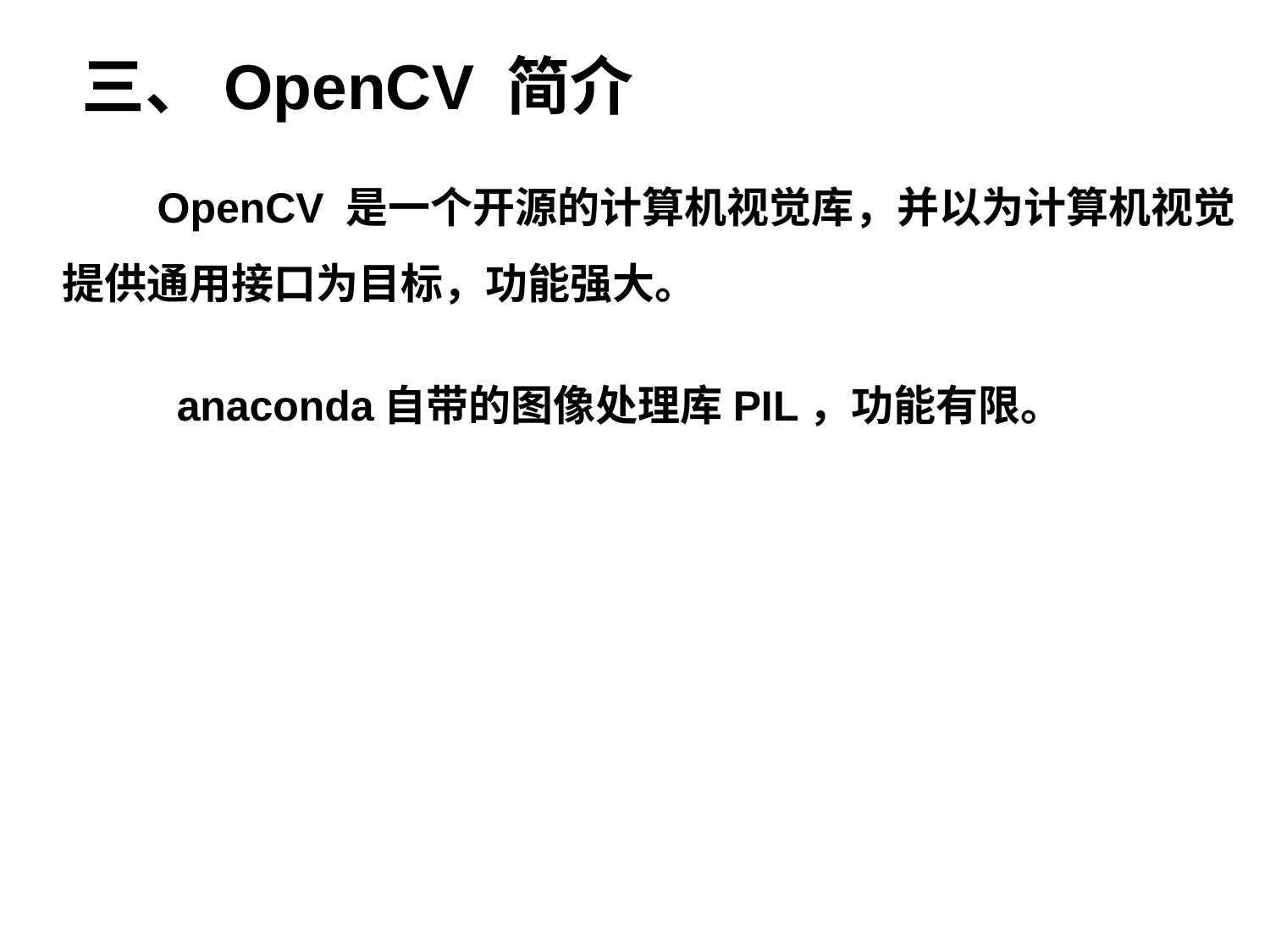

三、OpenCV 简介
        OpenCV 是一个开源的计算机视觉库，并以为计算机视觉提供通用接口为目标，功能强大。
        anaconda自带的图像处理库PIL，功能有限。